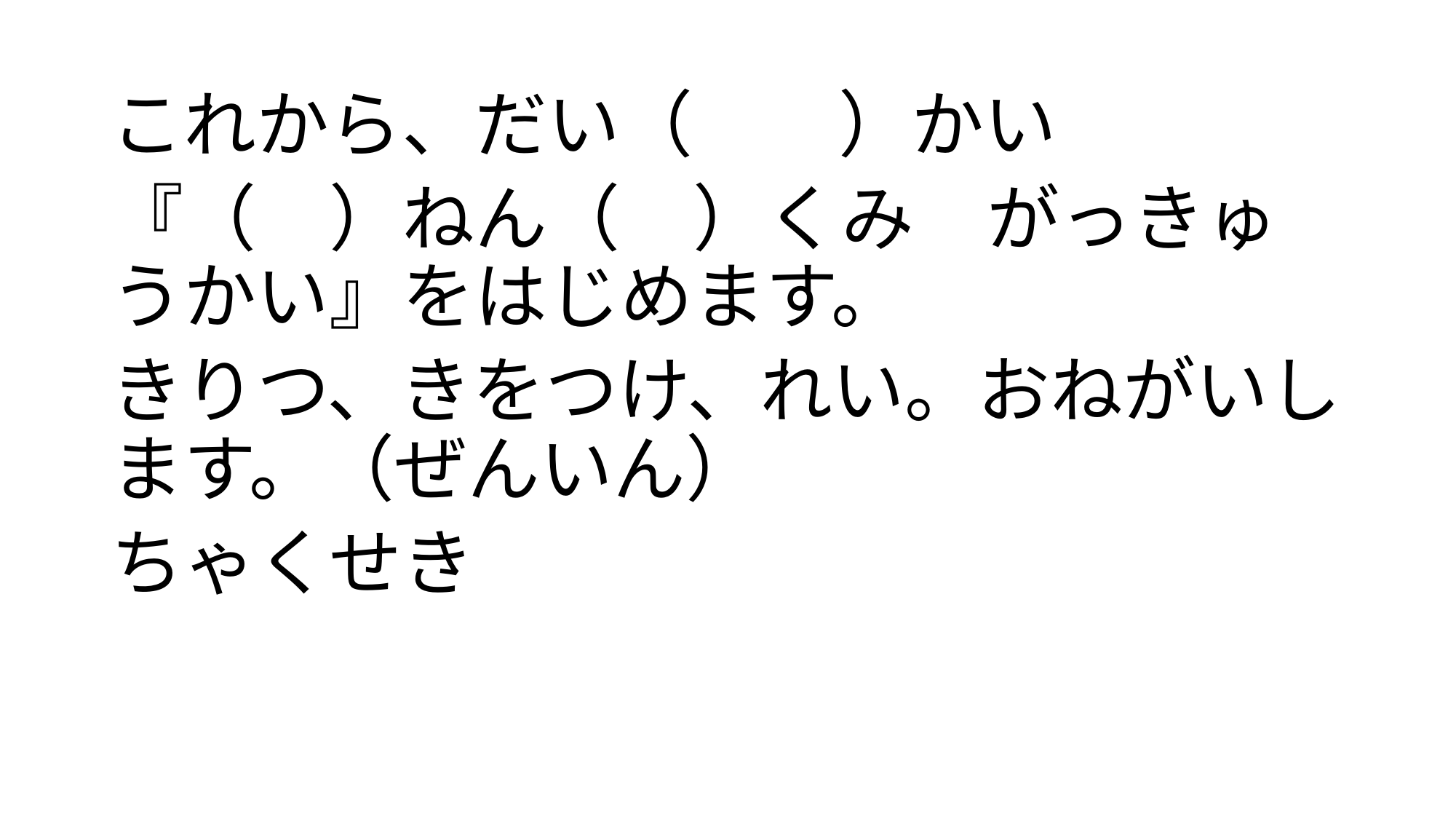

これから、だい（　　）かい
『（　）ねん（　）くみ　がっきゅうかい』をはじめます。
きりつ、きをつけ、れい。おねがいします。（ぜんいん）
ちゃくせき